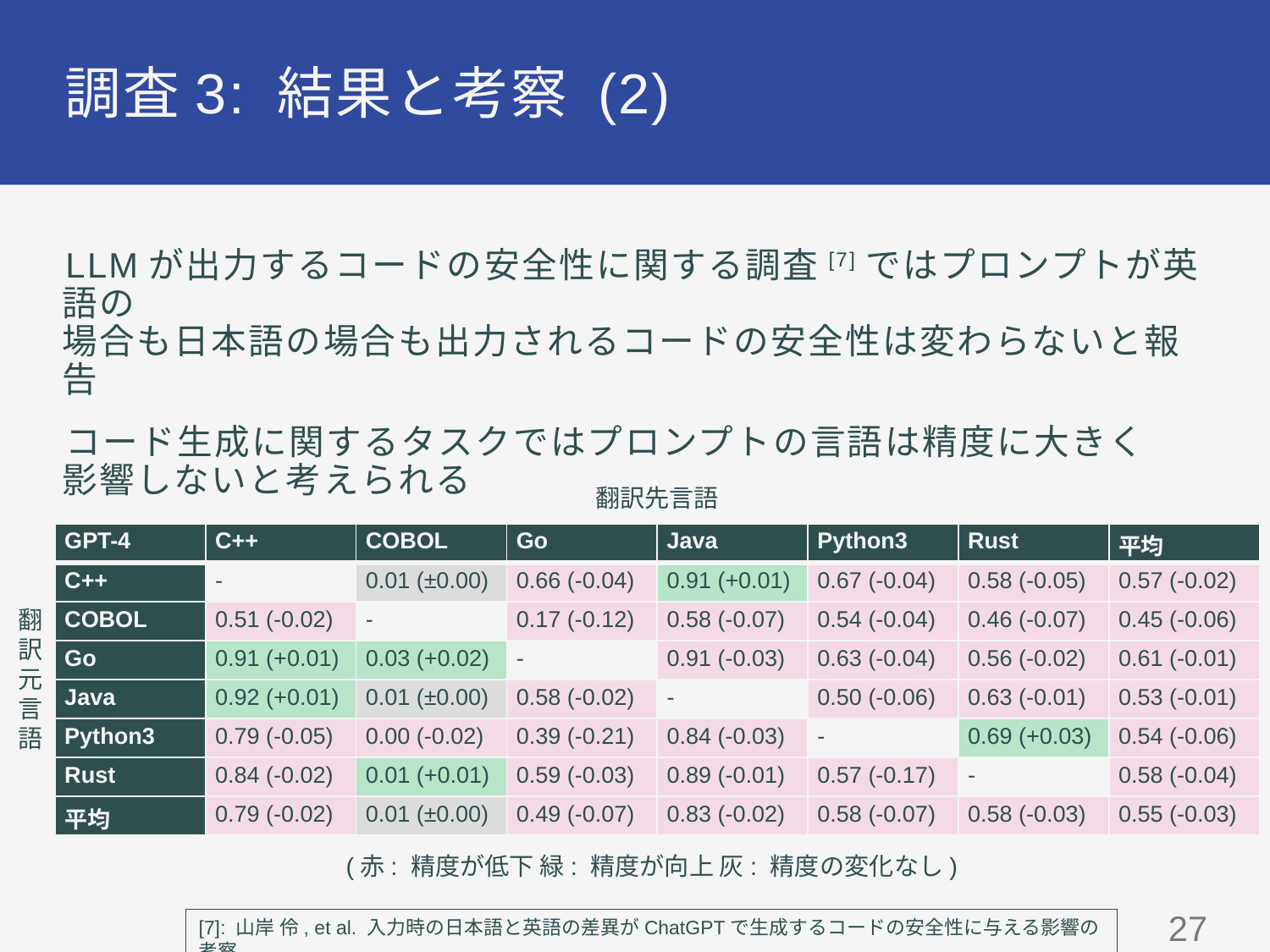

# 調査3: 結果と考察 (2)
LLMが出力するコードの安全性に関する調査[7]ではプロンプトが英語の
場合も日本語の場合も出力されるコードの安全性は変わらないと報告
コード生成に関するタスクではプロンプトの言語は精度に大きく
影響しないと考えられる
翻訳先言語
| GPT-4 | C++ | COBOL | Go | Java | Python3 | Rust | 平均 |
| --- | --- | --- | --- | --- | --- | --- | --- |
| C++ | - | 0.01 (±0.00) | 0.66 (-0.04) | 0.91 (+0.01) | 0.67 (-0.04) | 0.58 (-0.05) | 0.57 (-0.02) |
| COBOL | 0.51 (-0.02) | - | 0.17 (-0.12) | 0.58 (-0.07) | 0.54 (-0.04) | 0.46 (-0.07) | 0.45 (-0.06) |
| Go | 0.91 (+0.01) | 0.03 (+0.02) | - | 0.91 (-0.03) | 0.63 (-0.04) | 0.56 (-0.02) | 0.61 (-0.01) |
| Java | 0.92 (+0.01) | 0.01 (±0.00) | 0.58 (-0.02) | - | 0.50 (-0.06) | 0.63 (-0.01) | 0.53 (-0.01) |
| Python3 | 0.79 (-0.05) | 0.00 (-0.02) | 0.39 (-0.21) | 0.84 (-0.03) | - | 0.69 (+0.03) | 0.54 (-0.06) |
| Rust | 0.84 (-0.02) | 0.01 (+0.01) | 0.59 (-0.03) | 0.89 (-0.01) | 0.57 (-0.17) | - | 0.58 (-0.04) |
| 平均 | 0.79 (-0.02) | 0.01 (±0.00) | 0.49 (-0.07) | 0.83 (-0.02) | 0.58 (-0.07) | 0.58 (-0.03) | 0.55 (-0.03) |
翻訳元言語
(赤: 精度が低下 緑: 精度が向上 灰: 精度の変化なし)
27
[7]: 山岸 伶, et al. 入力時の日本語と英語の差異がChatGPTで生成するコードの安全性に与える影響の考察